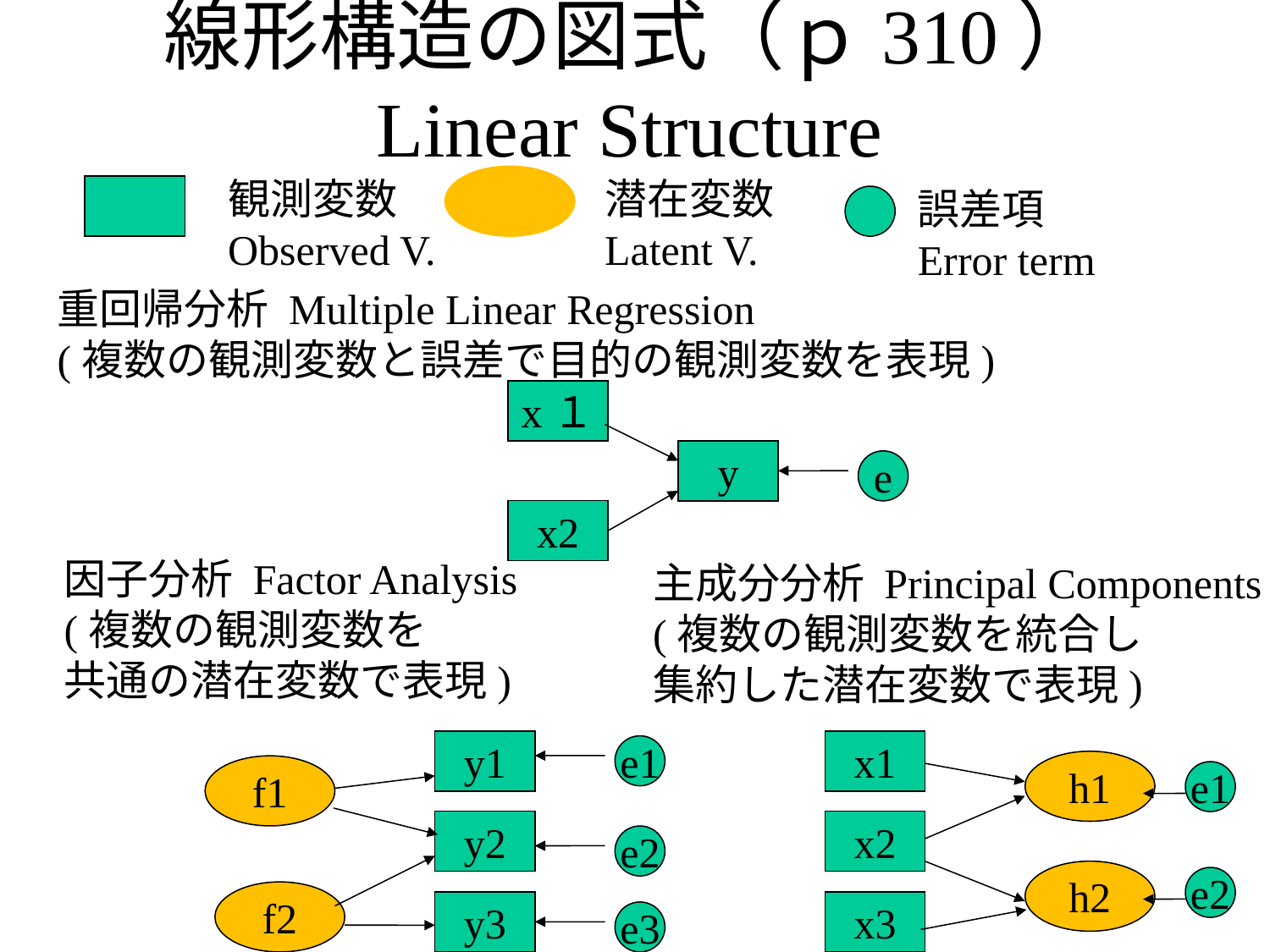

# 線形構造の図式（ｐ310） Linear Structure
観測変数
Observed V.

潜在変数
Latent V.

誤差項
Error term

重回帰分析 Multiple Linear Regression
(複数の観測変数と誤差で目的の観測変数を表現)
x１

y
e

x2
因子分析 Factor Analysis
(複数の観測変数を
共通の潜在変数で表現)
主成分分析 Principal Components
(複数の観測変数を統合し
集約した潜在変数で表現)
y1
x1
e1
h1

f1
e1

y2
x2
e2

h2
e2
f2
y3
x3

e3